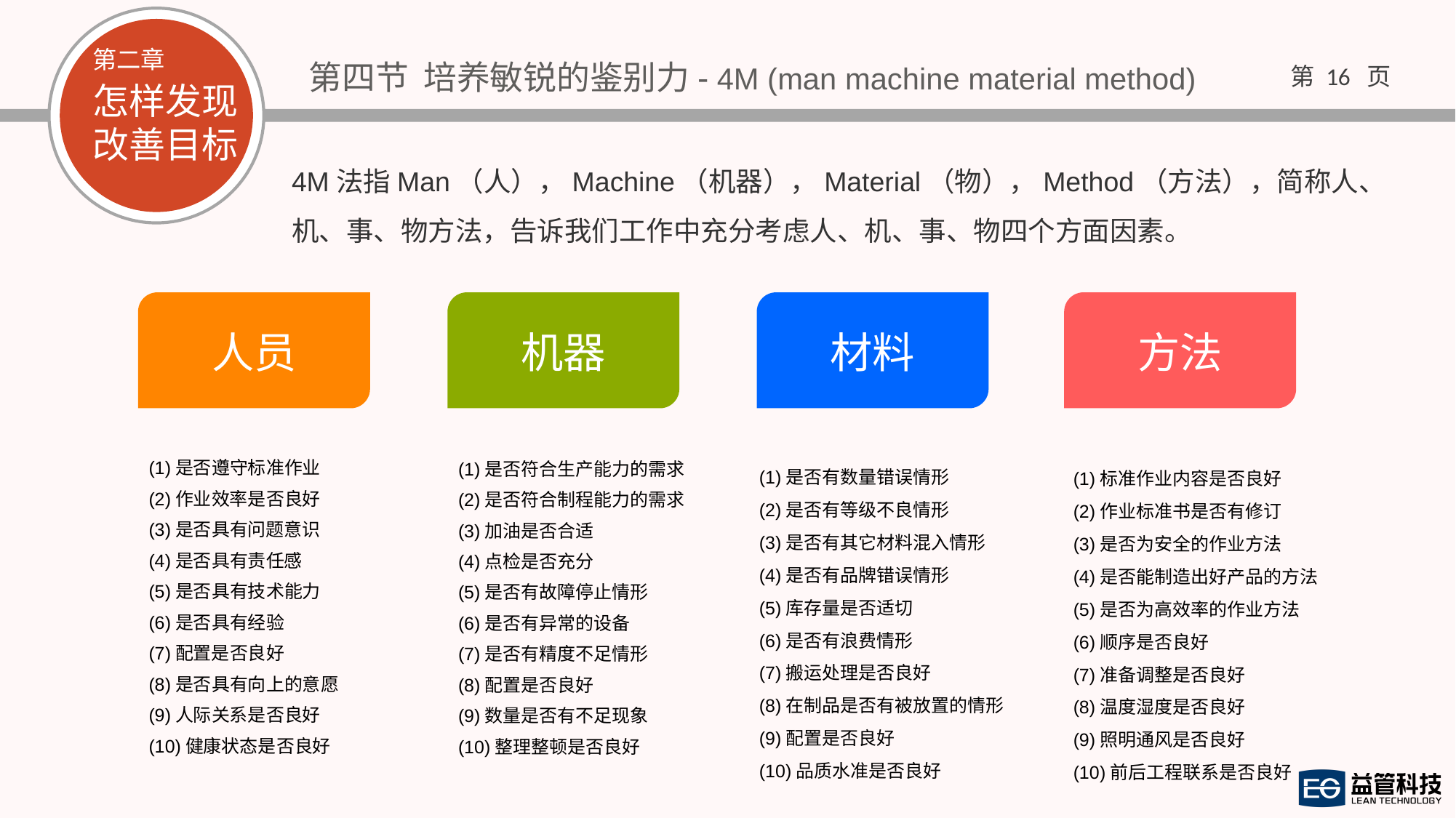

第四节  培养敏锐的鉴别力- 4M (man machine material method)
4M法指Man（人），Machine（机器），Material（物），Method（方法），简称人、机、事、物方法，告诉我们工作中充分考虑人、机、事、物四个方面因素。

人员

机器

材料

方法
(1)是否有数量错误情形
(2)是否有等级不良情形
(3)是否有其它材料混入情形
(4)是否有品牌错误情形
(5)库存量是否适切
(6)是否有浪费情形
(7)搬运处理是否良好
(8)在制品是否有被放置的情形
(9)配置是否良好
(10)品质水准是否良好
(1)是否遵守标准作业
(2)作业效率是否良好
(3)是否具有问题意识
(4)是否具有责任感
(5)是否具有技术能力
(6)是否具有经验
(7)配置是否良好
(8)是否具有向上的意愿
(9)人际关系是否良好
(10)健康状态是否良好
(1)标准作业内容是否良好
(2)作业标准书是否有修订
(3)是否为安全的作业方法
(4)是否能制造出好产品的方法
(5)是否为高效率的作业方法
(6)顺序是否良好
(7)准备调整是否良好
(8)温度湿度是否良好
(9)照明通风是否良好
(10)前后工程联系是否良好
(1)是否符合生产能力的需求
(2)是否符合制程能力的需求
(3)加油是否合适
(4)点检是否充分
(5)是否有故障停止情形
(6)是否有异常的设备
(7)是否有精度不足情形
(8)配置是否良好
(9)数量是否有不足现象
(10)整理整顿是否良好